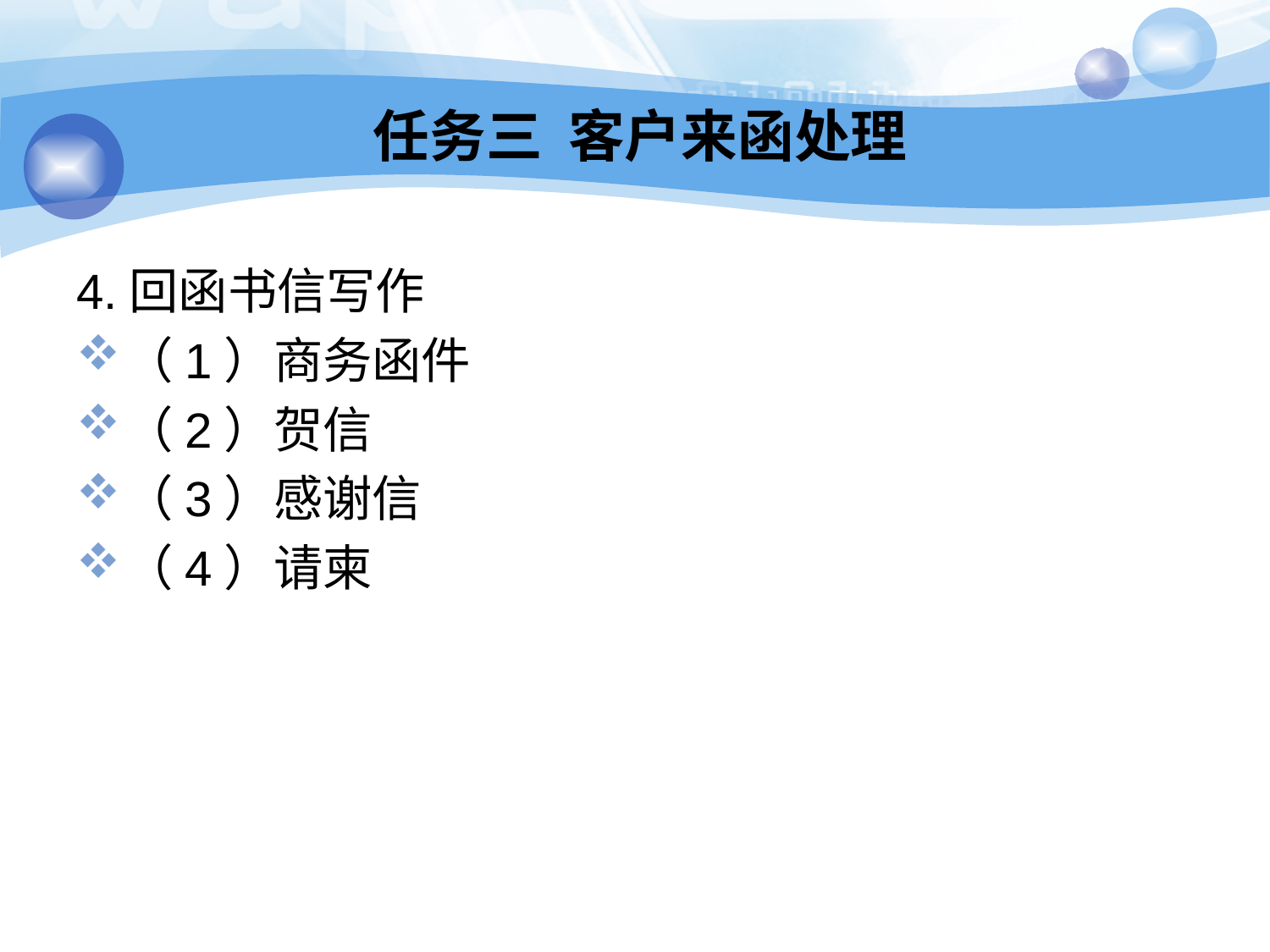

# 任务三  客户来函处理
4.回函书信写作
（1）商务函件
（2）贺信
（3）感谢信
（4）请柬